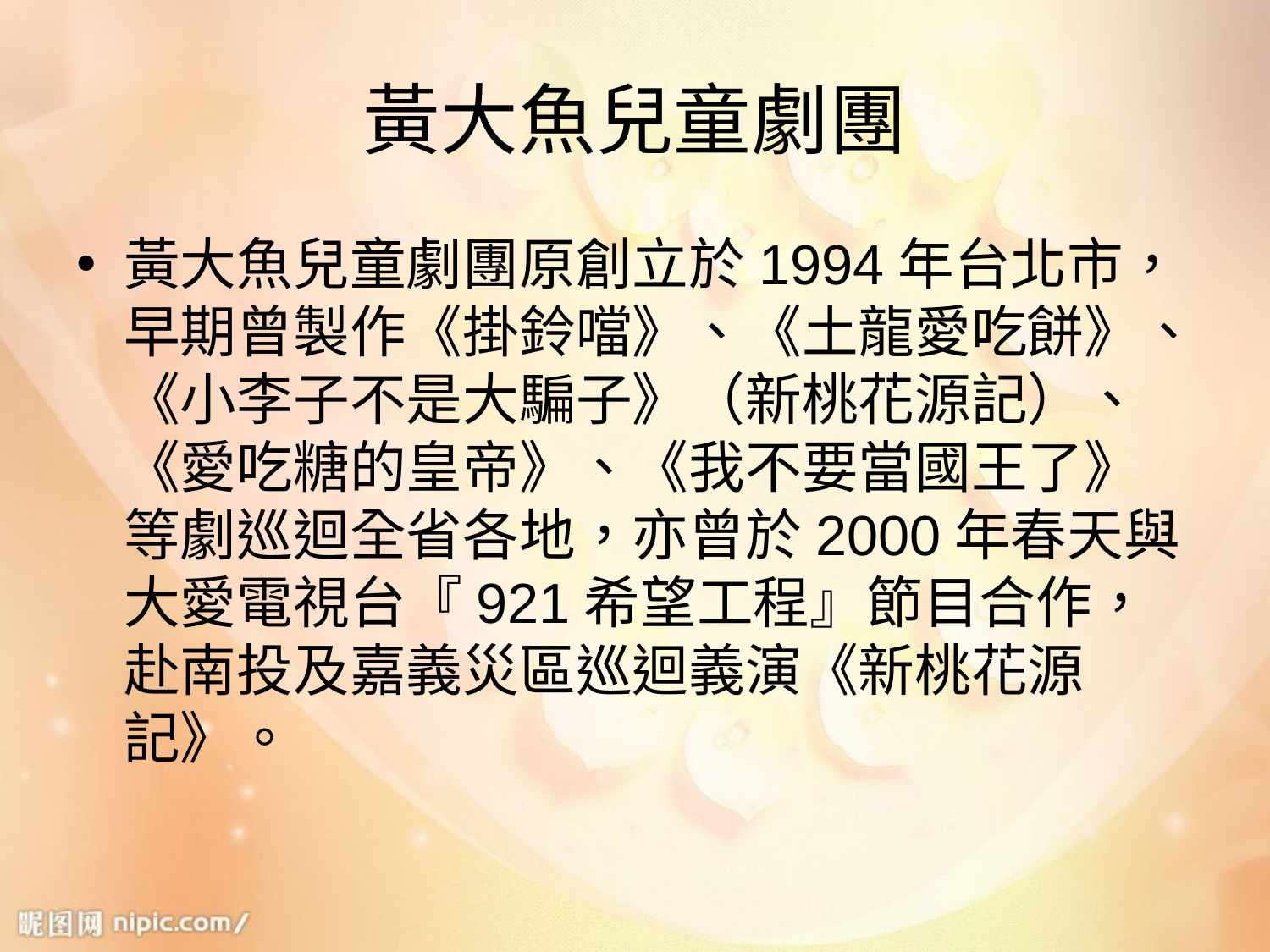

# 黃大魚兒童劇團
黃大魚兒童劇團原創立於1994年台北市，早期曾製作《掛鈴噹》、《土龍愛吃餅》、《小李子不是大騙子》（新桃花源記）、《愛吃糖的皇帝》、《我不要當國王了》等劇巡迴全省各地，亦曾於2000年春天與大愛電視台『921希望工程』節目合作，赴南投及嘉義災區巡迴義演《新桃花源記》。